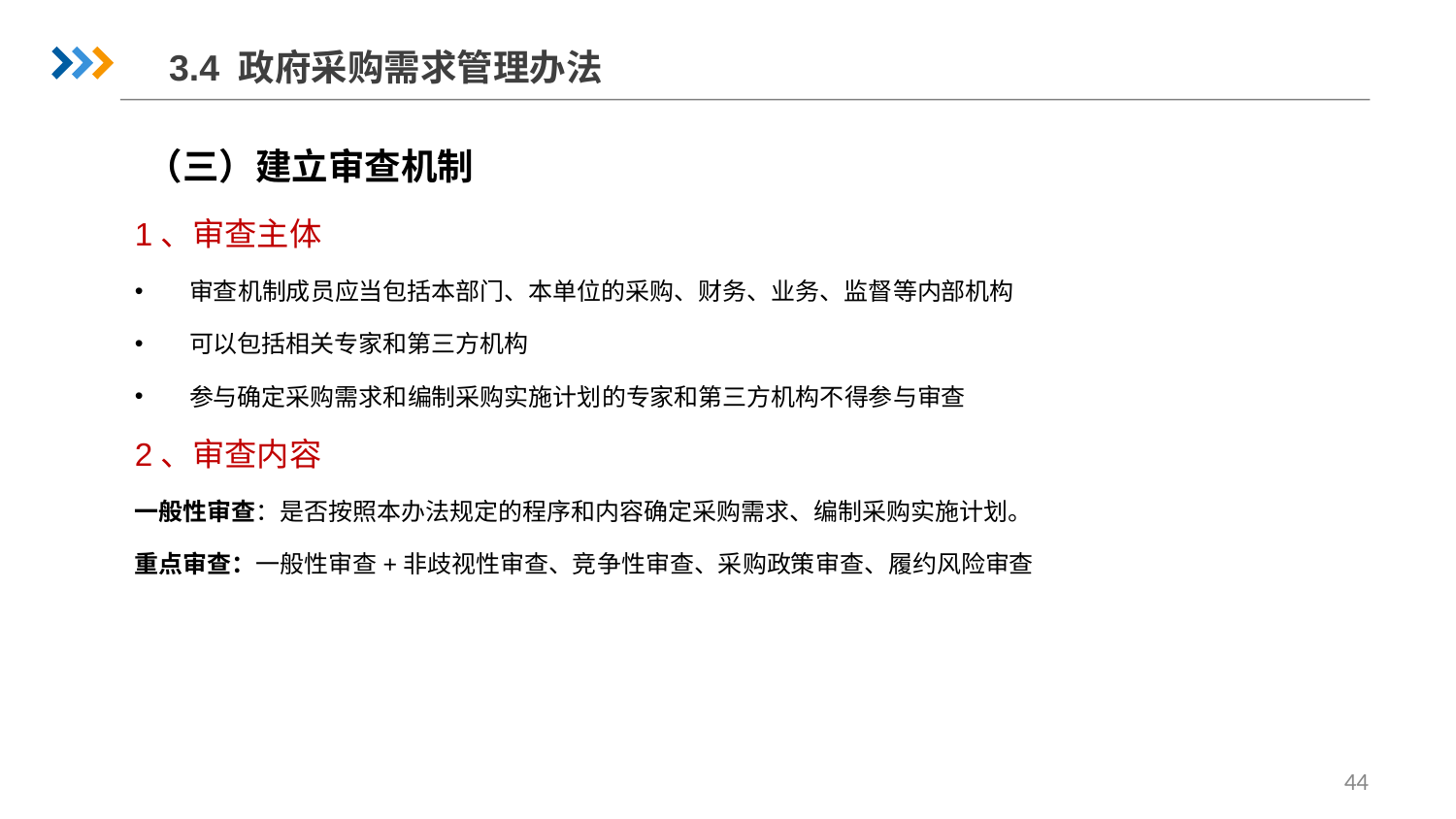

3.4 政府采购需求管理办法

（三）建立审查机制
1、审查主体
审查机制成员应当包括本部门、本单位的采购、财务、业务、监督等内部机构
可以包括相关专家和第三方机构
参与确定采购需求和编制采购实施计划的专家和第三方机构不得参与审查
2、审查内容
一般性审查：是否按照本办法规定的程序和内容确定采购需求、编制采购实施计划。
重点审查：一般性审查+非歧视性审查、竞争性审查、采购政策审查、履约风险审查
44